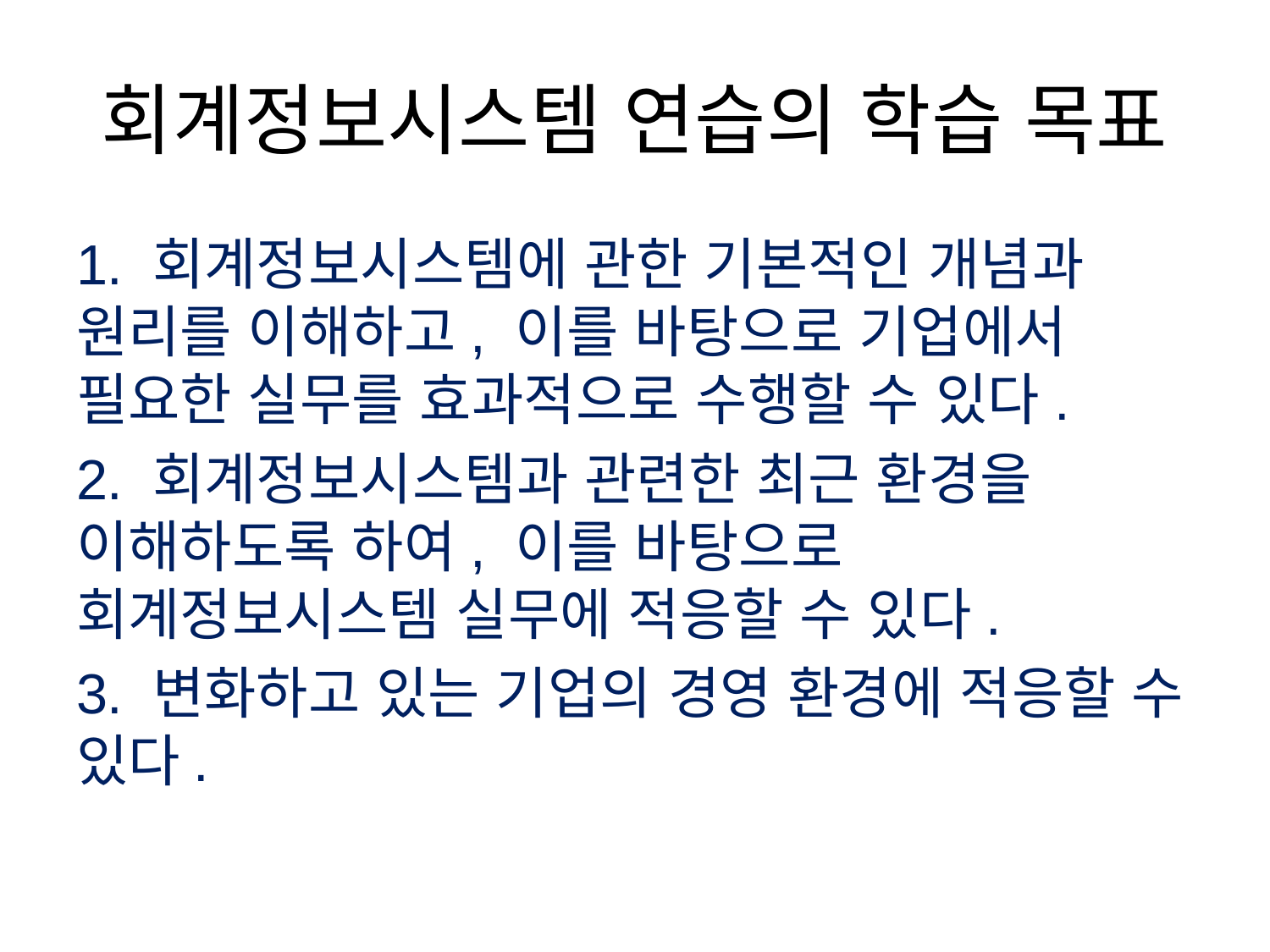

# 회계정보시스템 연습의 학습 목표
1. 회계정보시스템에 관한 기본적인 개념과 원리를 이해하고, 이를 바탕으로 기업에서 필요한 실무를 효과적으로 수행할 수 있다.
2. 회계정보시스템과 관련한 최근 환경을 이해하도록 하여, 이를 바탕으로 회계정보시스템 실무에 적응할 수 있다.
3. 변화하고 있는 기업의 경영 환경에 적응할 수 있다.